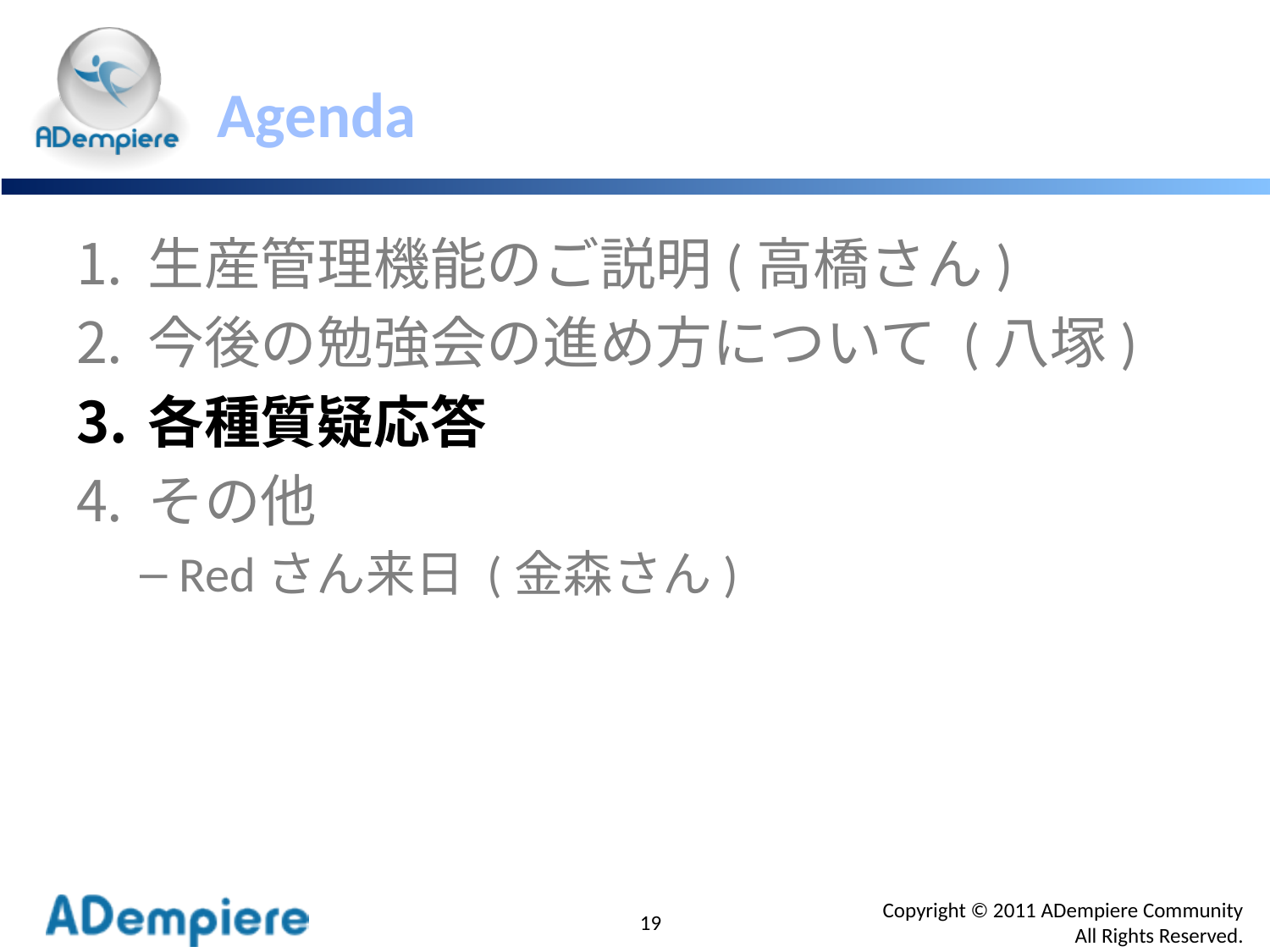

# Agenda
生産管理機能のご説明(高橋さん)
今後の勉強会の進め方について (八塚)
各種質疑応答
その他
Redさん来日 (金森さん)